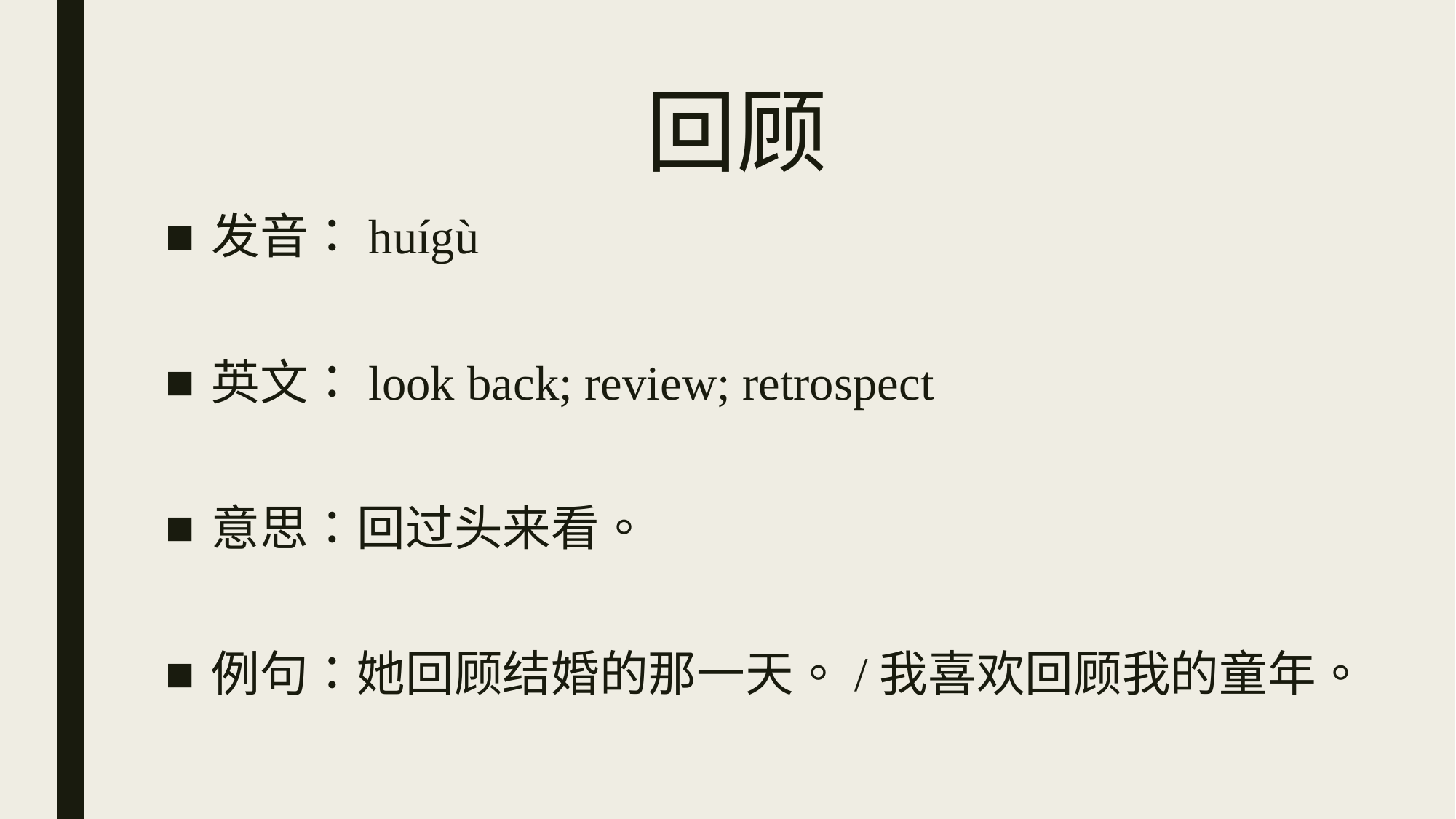

# 回顾
发音：huígù

英文：look back; review; retrospect

意思：回过头来看。

例句：她回顾结婚的那一天。/我喜欢回顾我的童年。